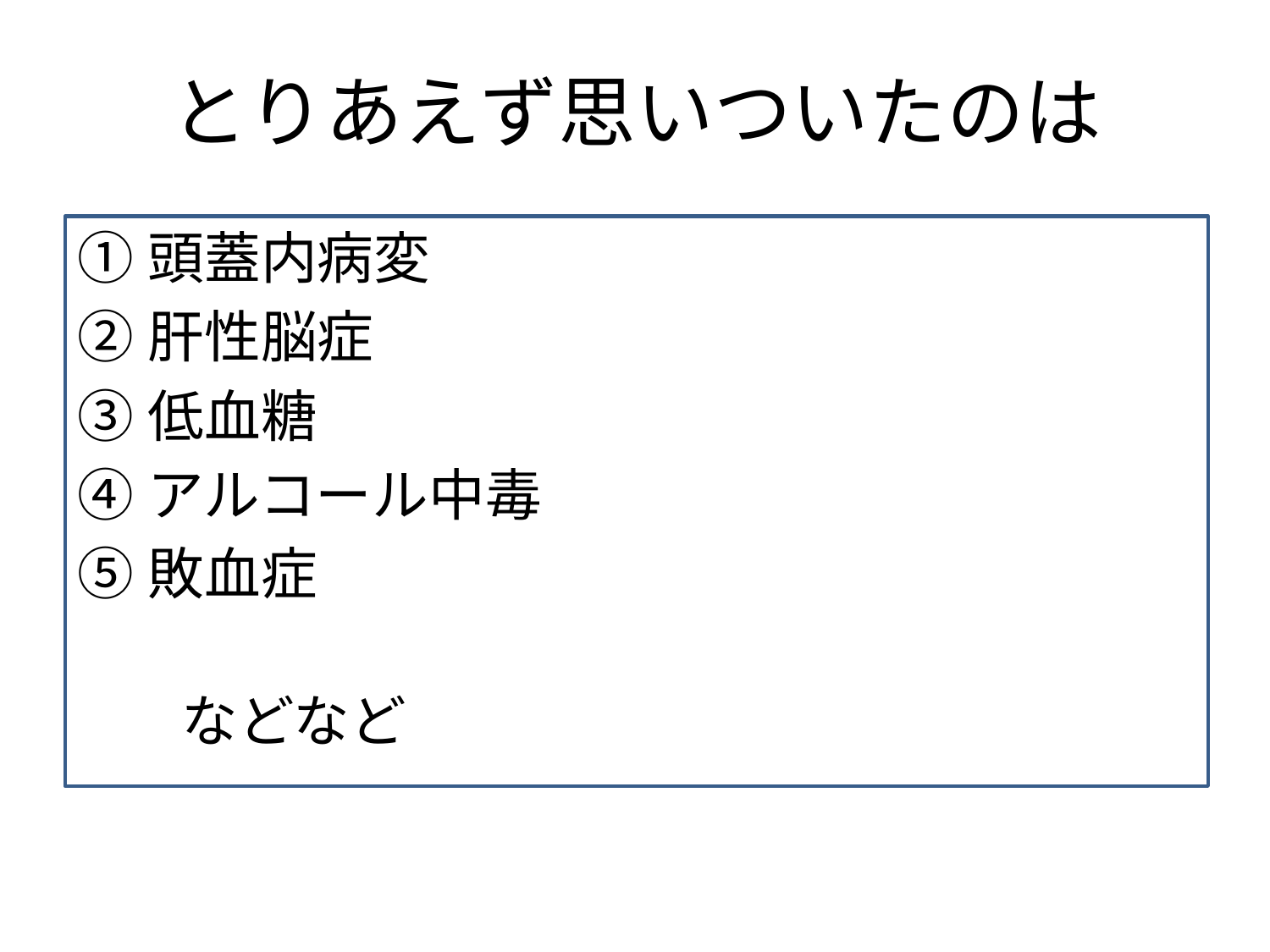

# とりあえず思いついたのは
①頭蓋内病変
②肝性脳症
③低血糖
④アルコール中毒
⑤敗血症
　　　　　　　　　　　　　　　　　　　　などなど